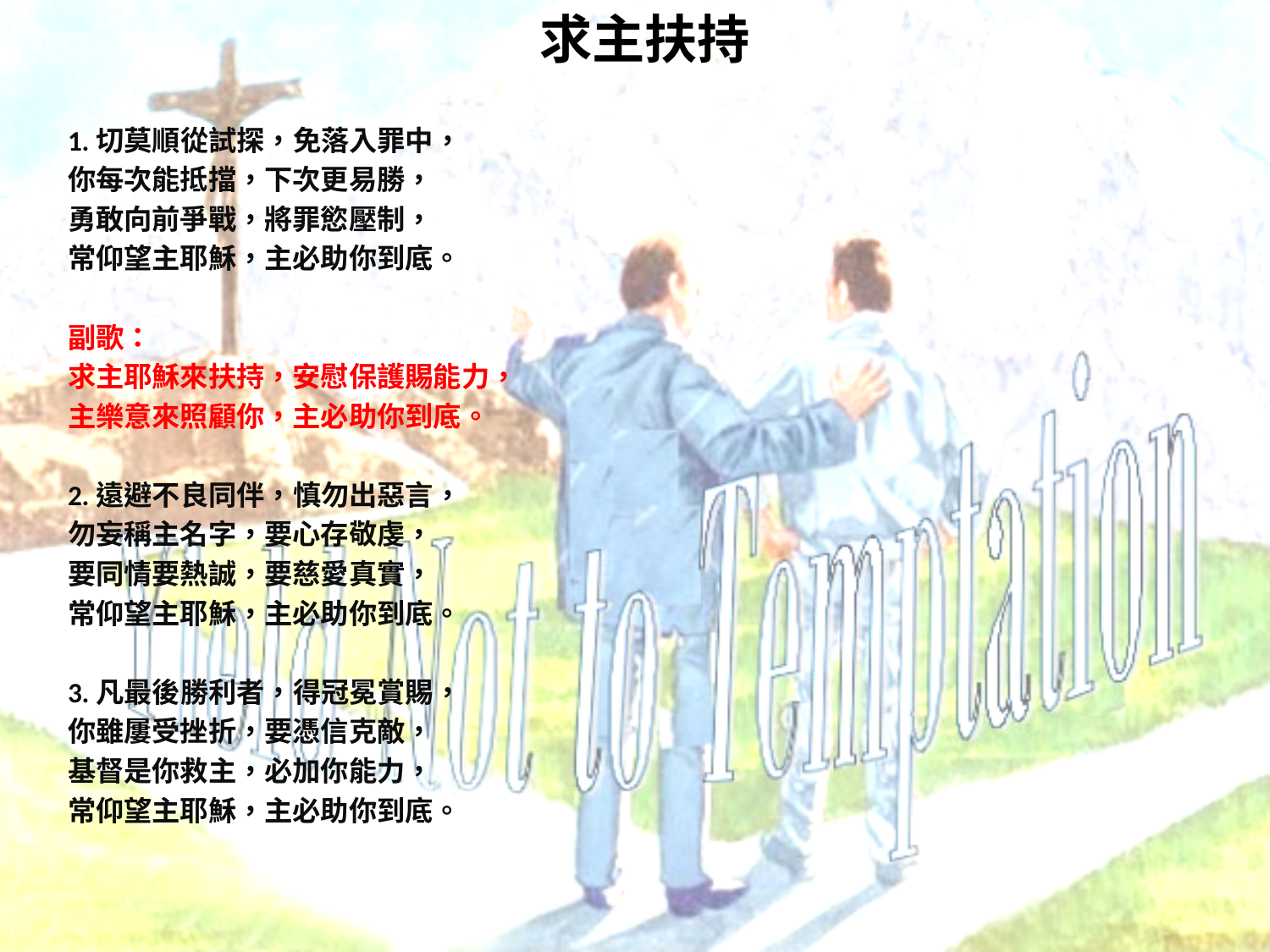

# 求主扶持
1.切莫順從試探，免落入罪中，
你每次能抵擋，下次更易勝，
勇敢向前爭戰，將罪慾壓制，
常仰望主耶穌，主必助你到底。

副歌：
求主耶穌來扶持，安慰保護賜能力，
主樂意來照顧你，主必助你到底。

2.遠避不良同伴，慎勿出惡言，
勿妄稱主名字，要心存敬虔，
要同情要熱誠，要慈愛真實，
常仰望主耶穌，主必助你到底。

3.凡最後勝利者，得冠冕賞賜，
你雖屢受挫折，要憑信克敵，
基督是你救主，必加你能力，
常仰望主耶穌，主必助你到底。